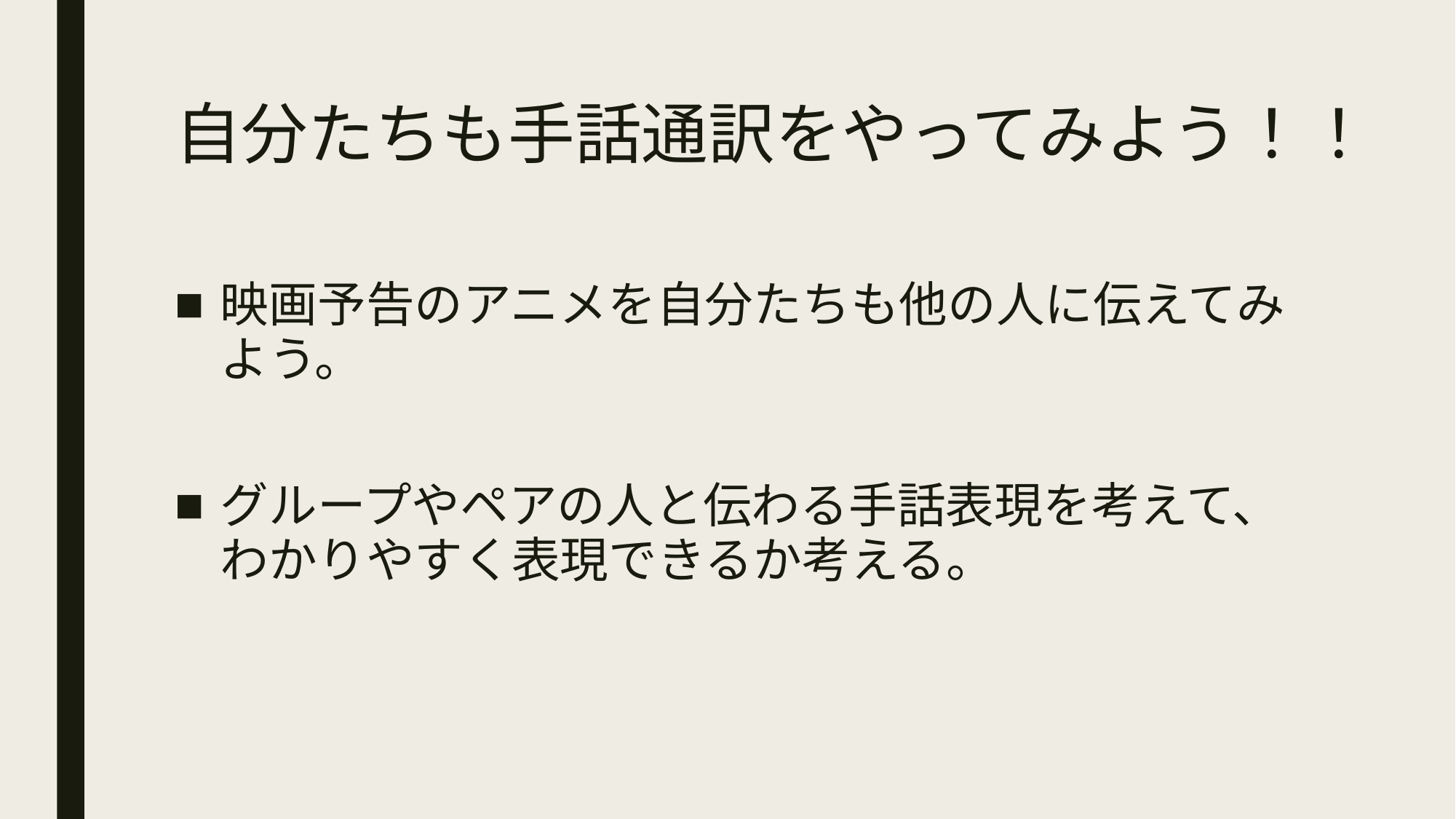

# 自分たちも手話通訳をやってみよう！！
映画予告のアニメを自分たちも他の人に伝えてみよう。

グループやペアの人と伝わる手話表現を考えて、わかりやすく表現できるか考える。